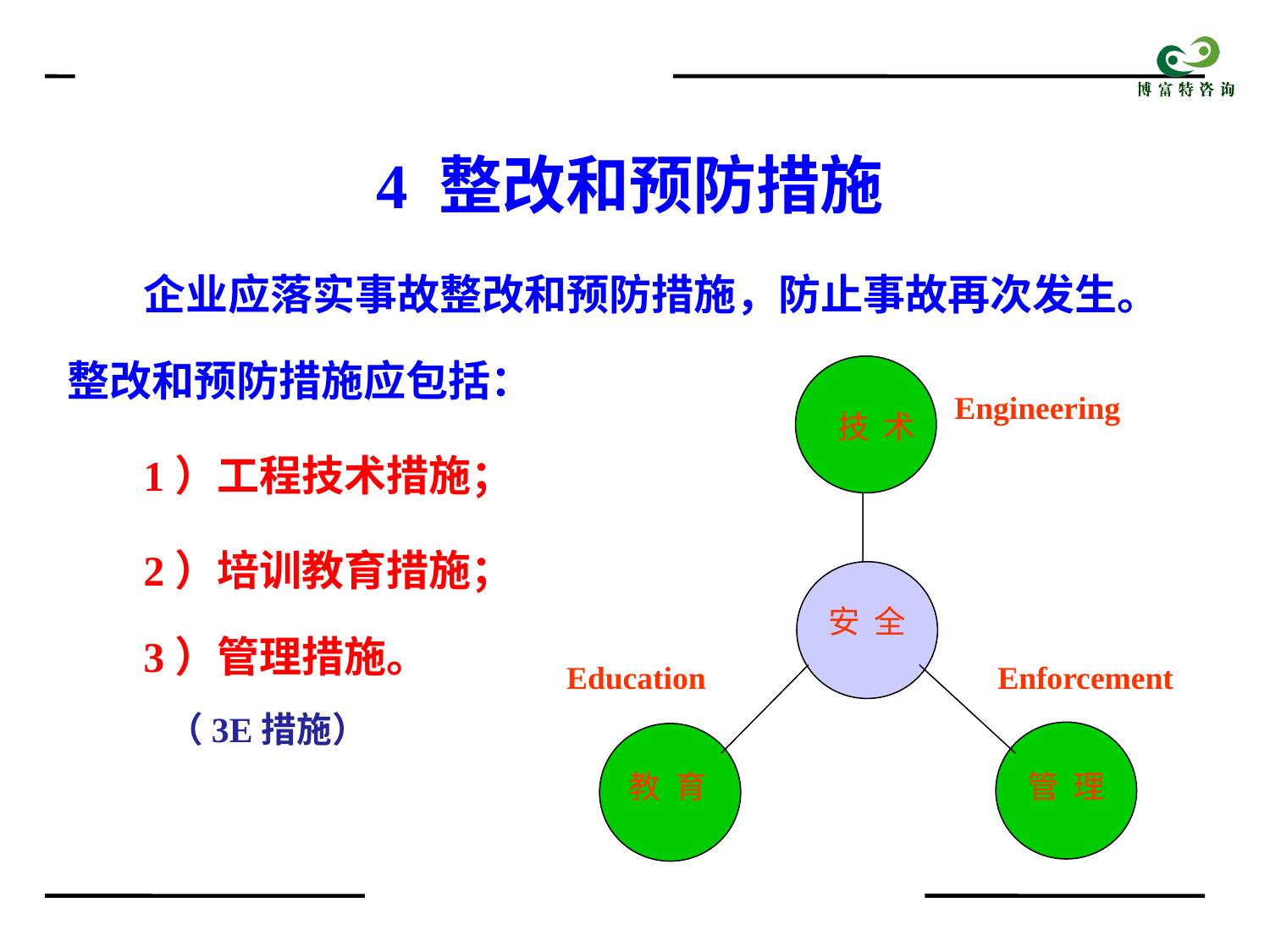

4 整改和预防措施
企业应落实事故整改和预防措施，防止事故再次发生。整改和预防措施应包括：
1）工程技术措施；
2）培训教育措施；
3）管理措施。

Engineering
技  术

安  全
Education
Enforcement

（3E措施）

教  育
管  理